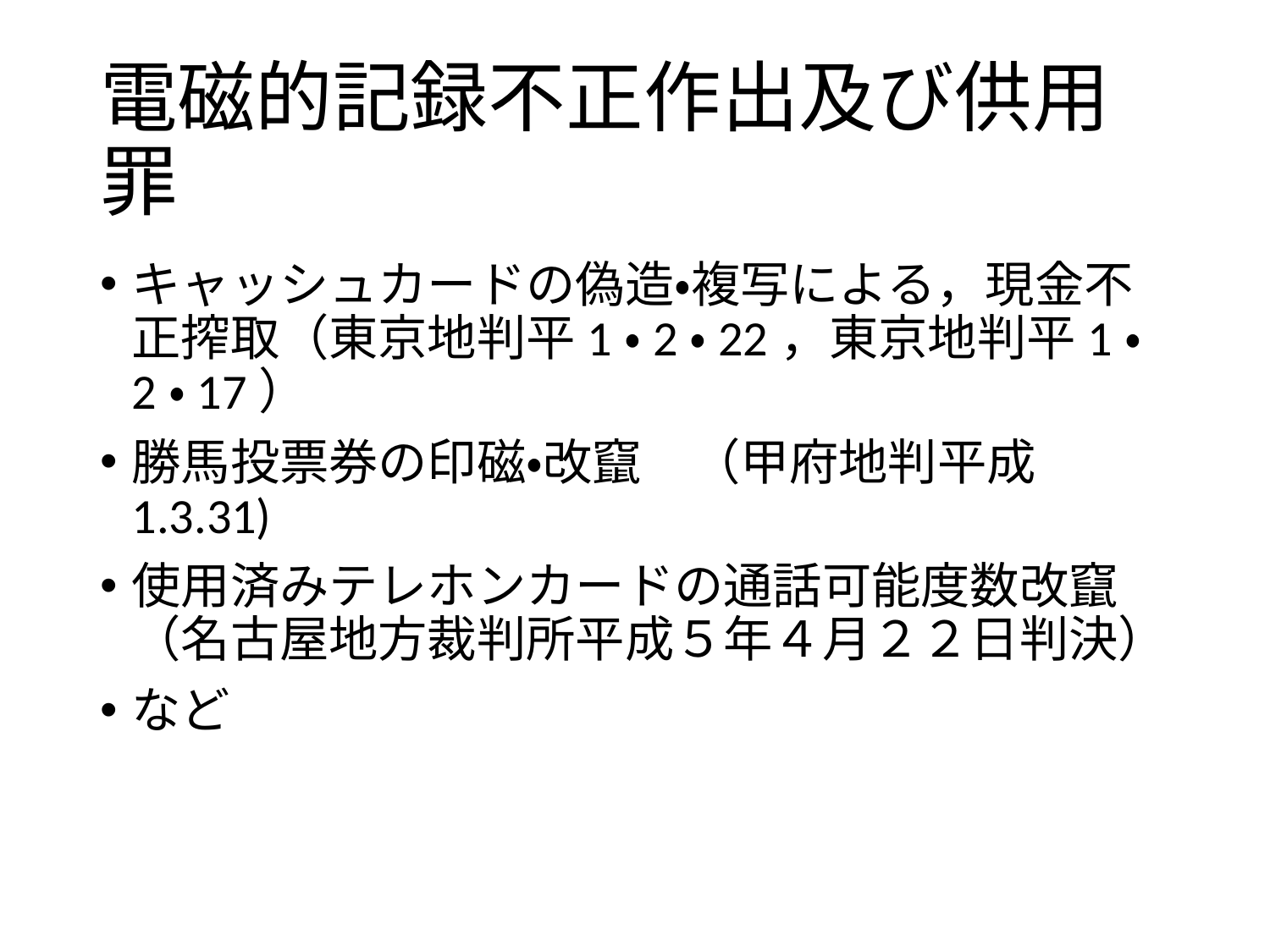

# 電磁的記録不正作出及び供用罪
キャッシュカードの偽造・複写による，現金不正搾取（東京地判平1・2・22，東京地判平1・2・17）
勝馬投票券の印磁・改竄　（甲府地判平成1.3.31)
使用済みテレホンカードの通話可能度数改竄（名古屋地方裁判所平成５年４月２２日判決）
など